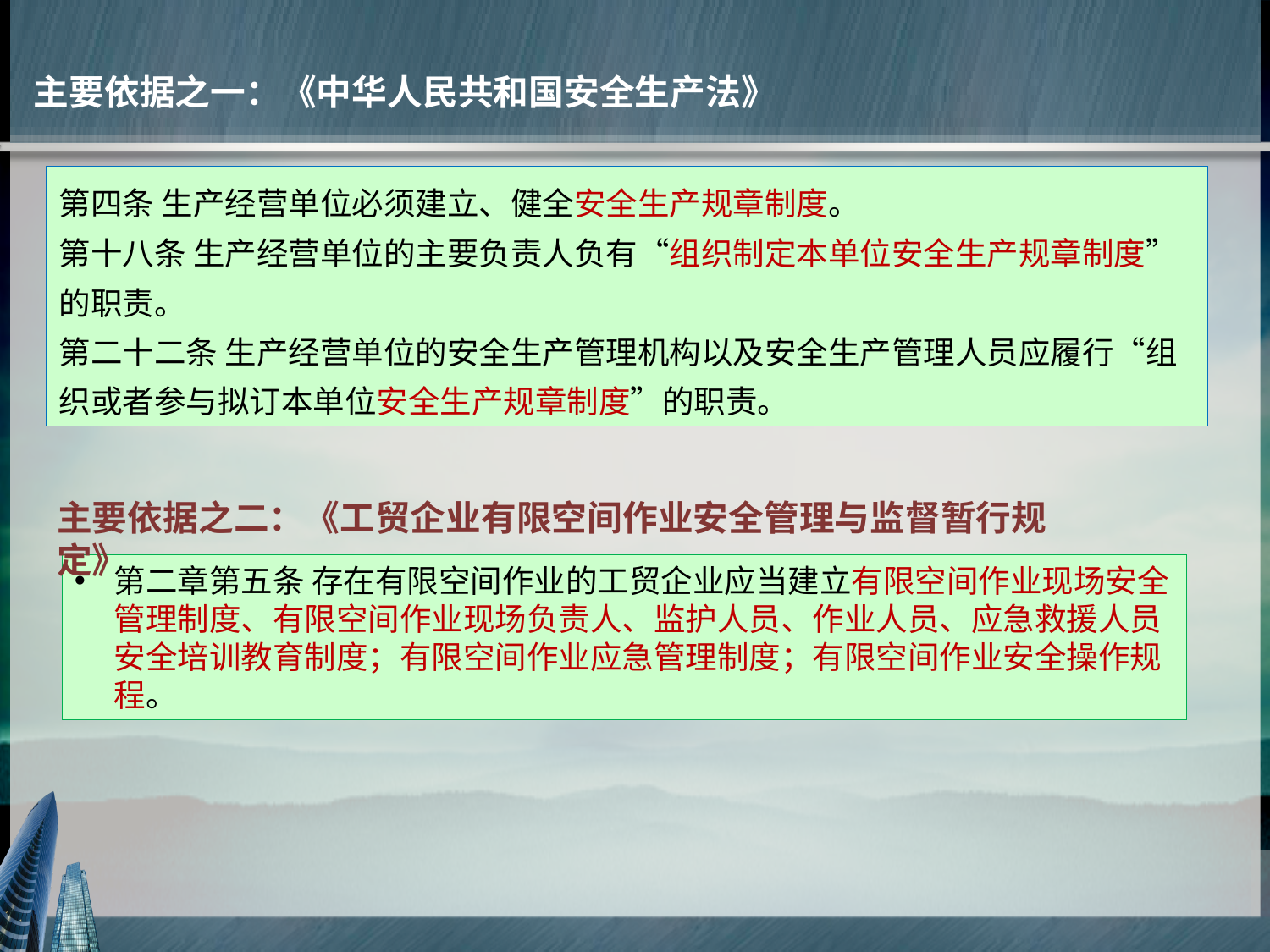

主要依据之一：《中华人民共和国安全生产法》
第四条 生产经营单位必须建立、健全安全生产规章制度。
第十八条 生产经营单位的主要负责人负有“组织制定本单位安全生产规章制度”的职责。
第二十二条 生产经营单位的安全生产管理机构以及安全生产管理人员应履行“组织或者参与拟订本单位安全生产规章制度”的职责。
主要依据之二：《工贸企业有限空间作业安全管理与监督暂行规定》
第二章第五条 存在有限空间作业的工贸企业应当建立有限空间作业现场安全管理制度、有限空间作业现场负责人、监护人员、作业人员、应急救援人员安全培训教育制度；有限空间作业应急管理制度；有限空间作业安全操作规程。